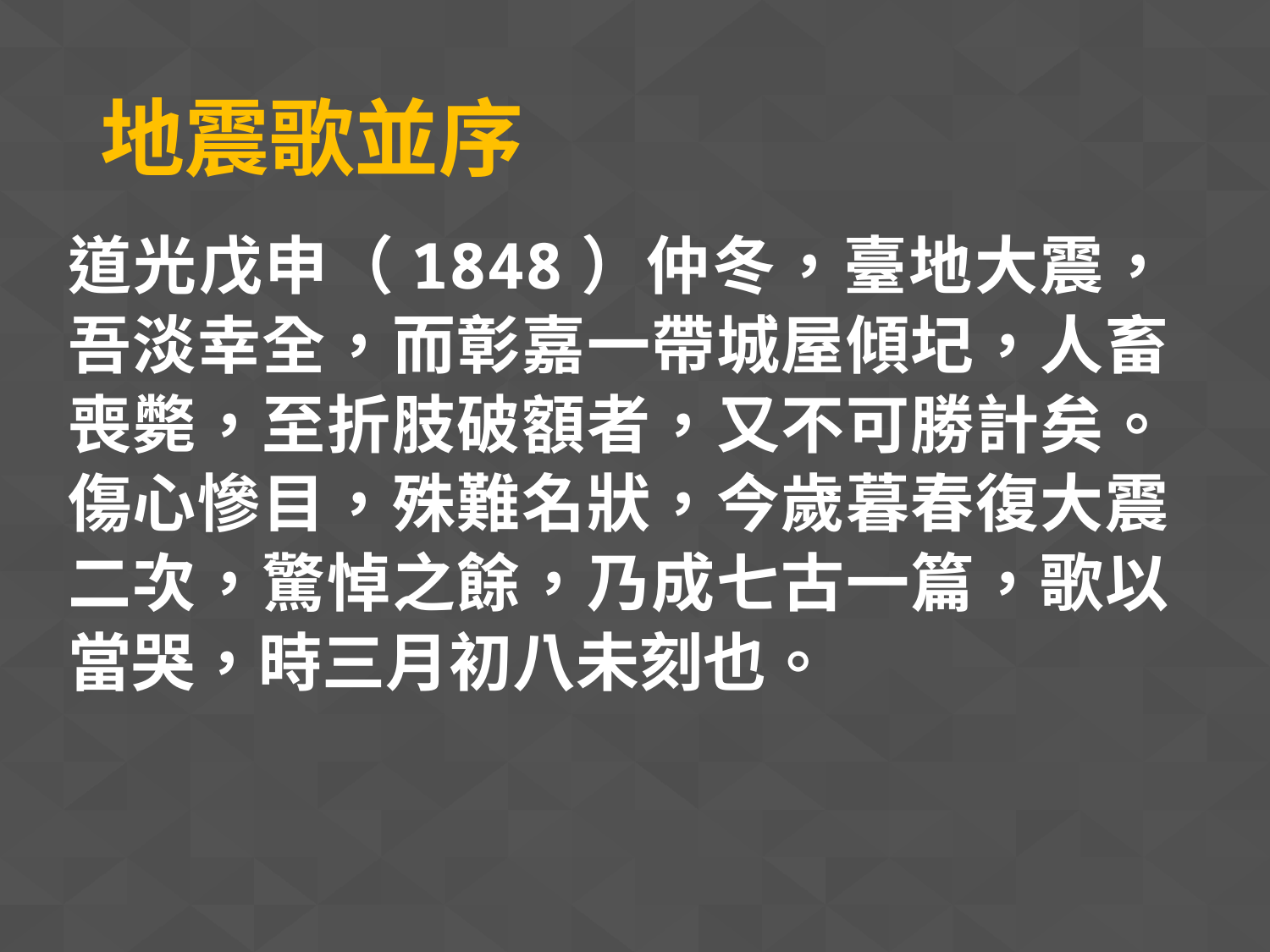

# 地震歌並序
道光戊申（1848）仲冬，臺地大震，吾淡幸全，而彰嘉一帶城屋傾圮，人畜喪斃，至折肢破額者，又不可勝計矣。傷心慘目，殊難名狀，今歲暮春復大震二次，驚悼之餘，乃成七古一篇，歌以當哭，時三月初八未刻也。